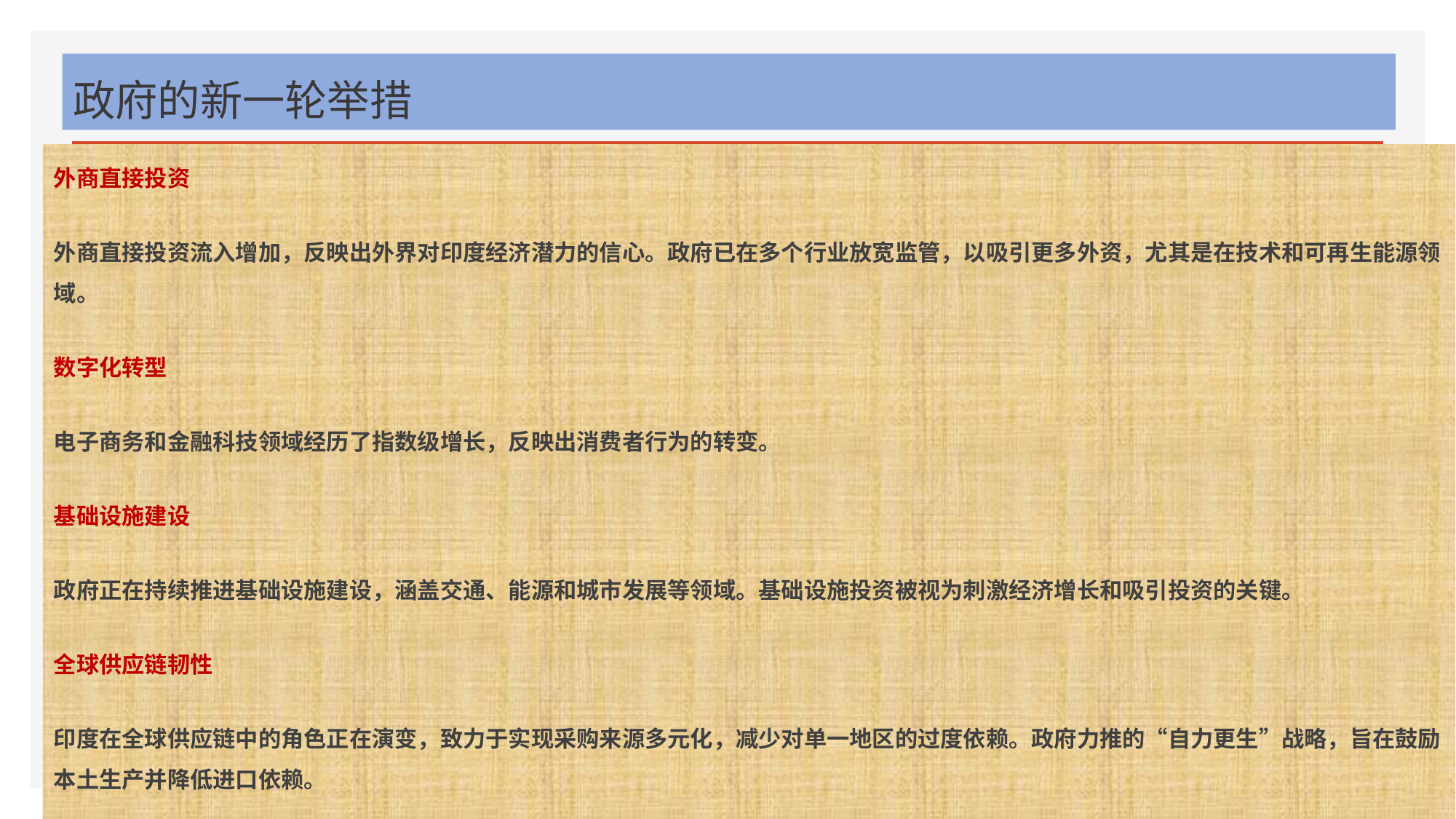

# 政府的新一轮举措
外商直接投资
外商直接投资流入增加，反映出外界对印度经济潜力的信心。政府已在多个行业放宽监管，以吸引更多外资，尤其是在技术和可再生能源领域。
数字化转型
电子商务和金融科技领域经历了指数级增长，反映出消费者行为的转变。
基础设施建设
政府正在持续推进基础设施建设，涵盖交通、能源和城市发展等领域。基础设施投资被视为刺激经济增长和吸引投资的关键。
全球供应链韧性
印度在全球供应链中的角色正在演变，致力于实现采购来源多元化，减少对单一地区的过度依赖。政府力推的“自力更生”战略，旨在鼓励本土生产并降低进口依赖。